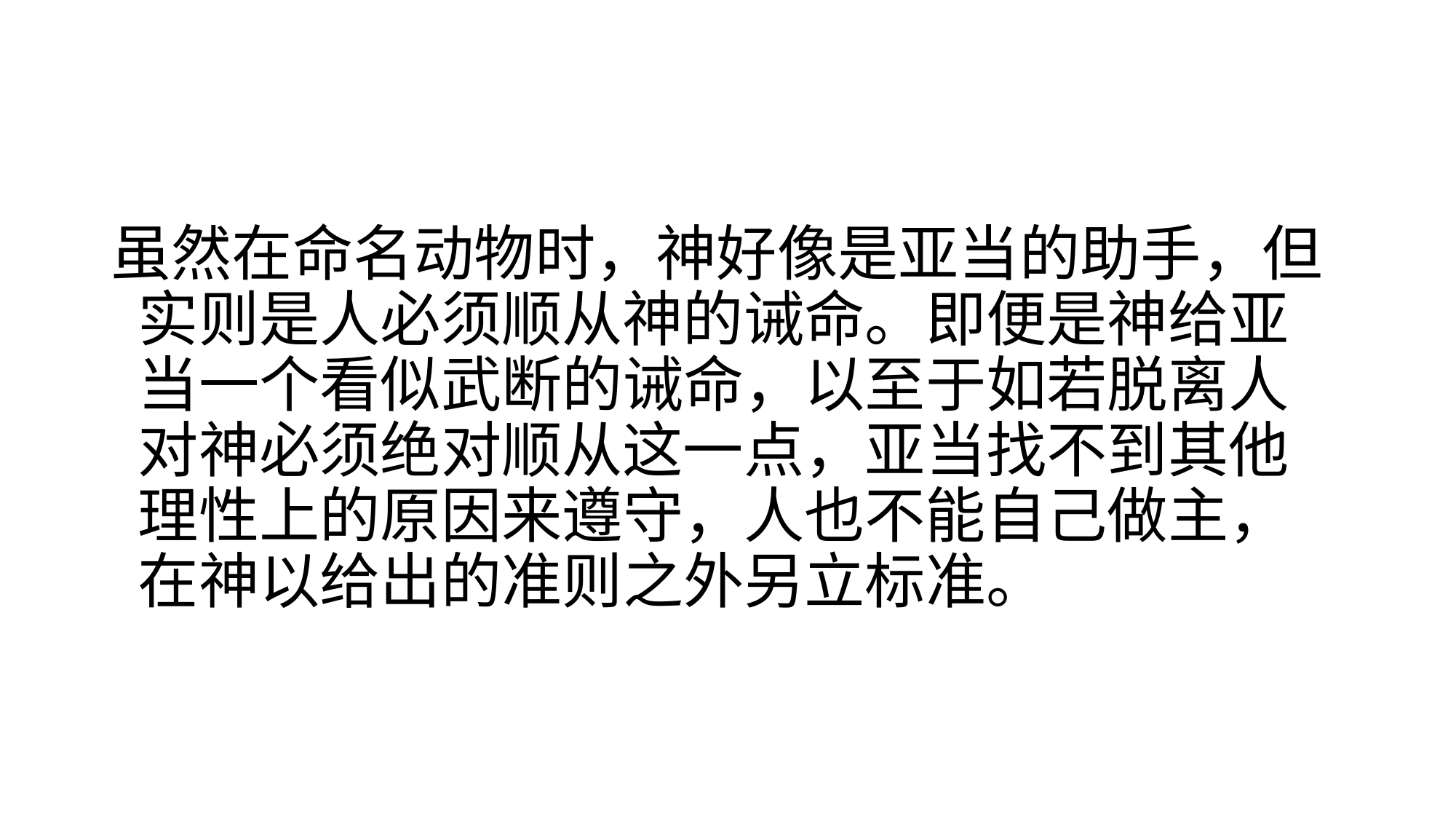

#
虽然在命名动物时，神好像是亚当的助手，但实则是人必须顺从神的诫命。即便是神给亚当一个看似武断的诫命，以至于如若脱离人对神必须绝对顺从这一点，亚当找不到其他理性上的原因来遵守，人也不能自己做主，在神以给出的准则之外另立标准。